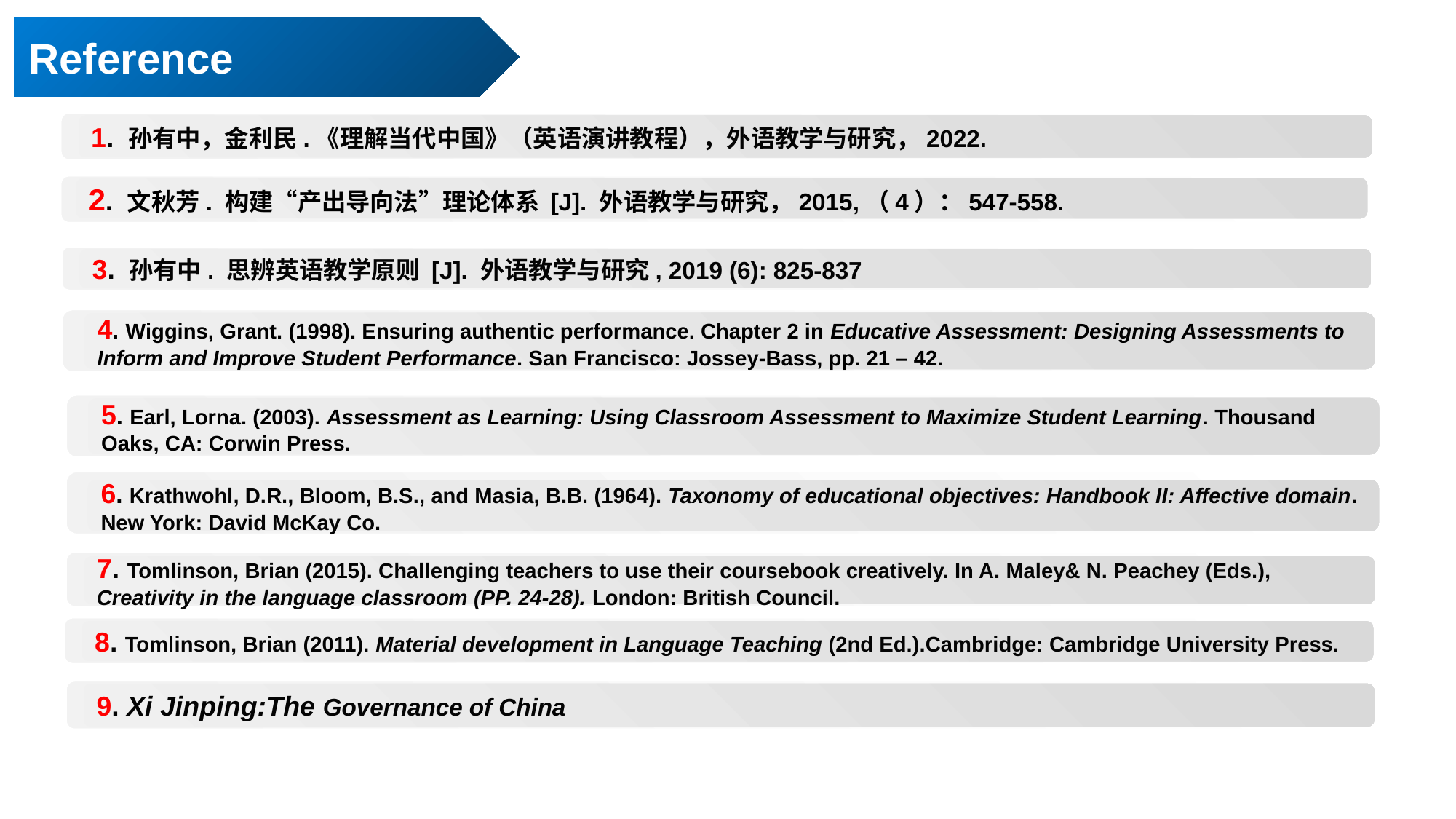

Reference

1. 孙有中，金利民.《理解当代中国》（英语演讲教程），外语教学与研究，2022.

2. 文秋芳. 构建“产出导向法”理论体系 [J]. 外语教学与研究，2015,（4）：547-558.

3. 孙有中. 思辨英语教学原则 [J]. 外语教学与研究, 2019 (6): 825-837

4. Wiggins, Grant. (1998). Ensuring authentic performance. Chapter 2 in Educative Assessment: Designing Assessments to Inform and Improve Student Performance. San Francisco: Jossey-Bass, pp. 21 – 42.

5. Earl, Lorna. (2003). Assessment as Learning: Using Classroom Assessment to Maximize Student Learning. Thousand Oaks, CA: Corwin Press.

6. Krathwohl, D.R., Bloom, B.S., and Masia, B.B. (1964). Taxonomy of educational objectives: Handbook II: Affective domain. New York: David McKay Co.

7. Tomlinson, Brian (2015). Challenging teachers to use their coursebook creatively. In A. Maley& N. Peachey (Eds.), Creativity in the language classroom (PP. 24-28). London: British Council.

8. Tomlinson, Brian (2011). Material development in Language Teaching (2nd Ed.).Cambridge: Cambridge University Press.

9. Xi Jinping:The Governance of China